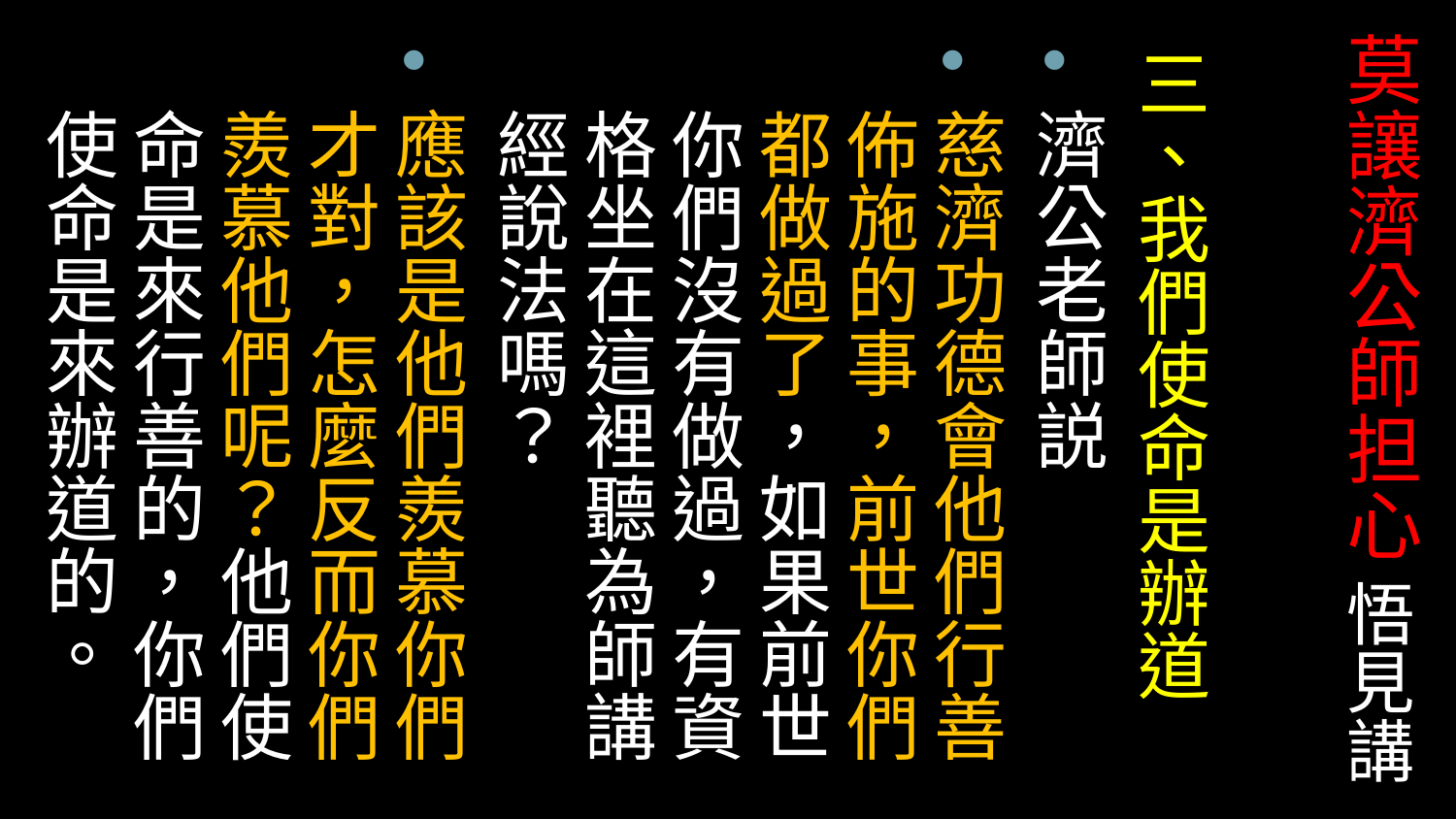

# 莫讓濟公師担心 悟見講
三、我們使命是辦道
濟公老師説
慈濟功德會他們行善佈施的事，前世你們都做過了，如果前世你們沒有做過，有資格坐在這裡聽為師講經說法嗎？
應該是他們羨慕你們才對，怎麼反而你們羨慕他們呢？他們使命是來行善的，你們使命是來辦道的。